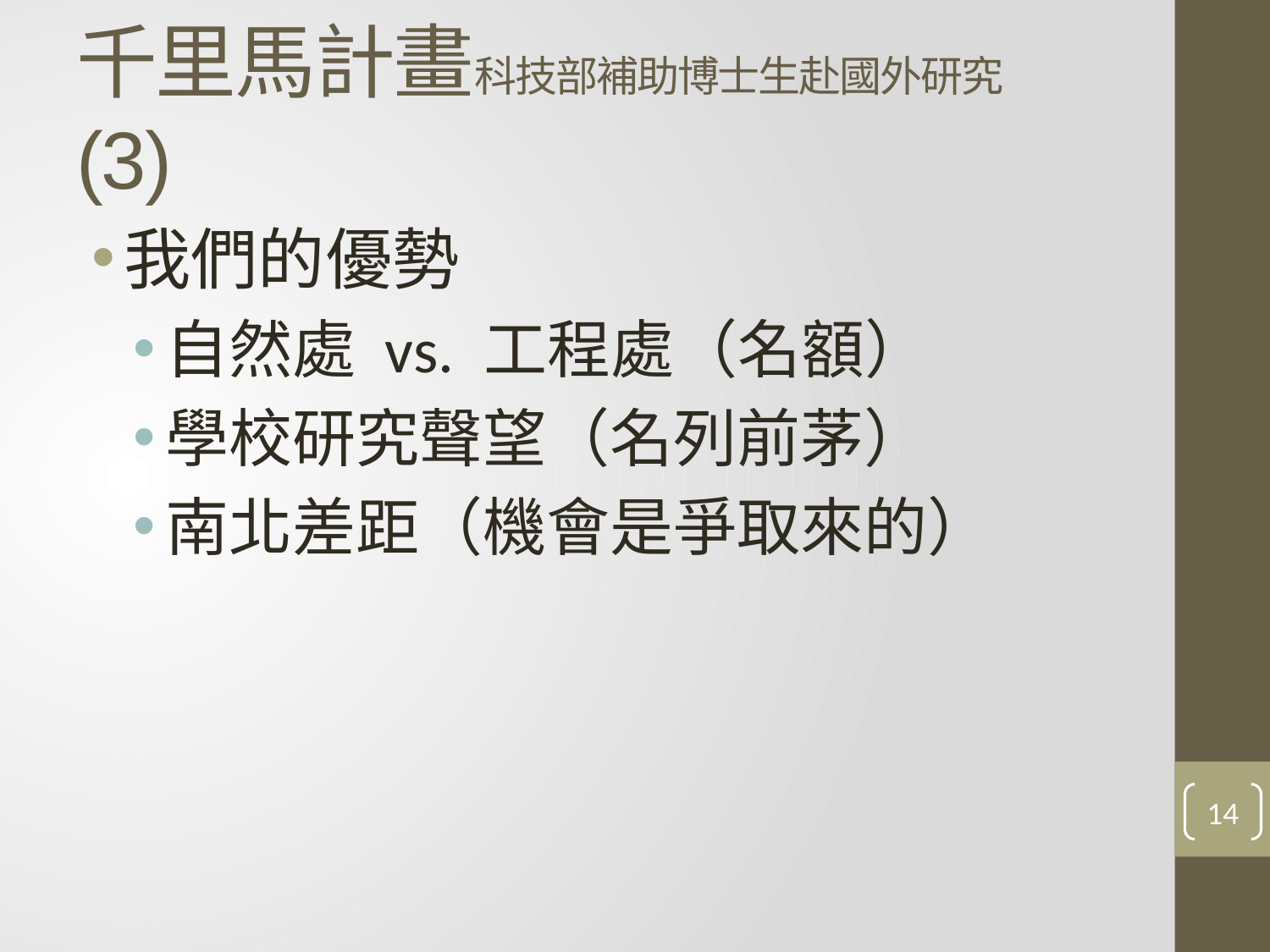

# 千里馬計畫科技部補助博士生赴國外研究(3)
我們的優勢
自然處 vs. 工程處（名額）
學校研究聲望（名列前茅）
南北差距（機會是爭取來的）
14